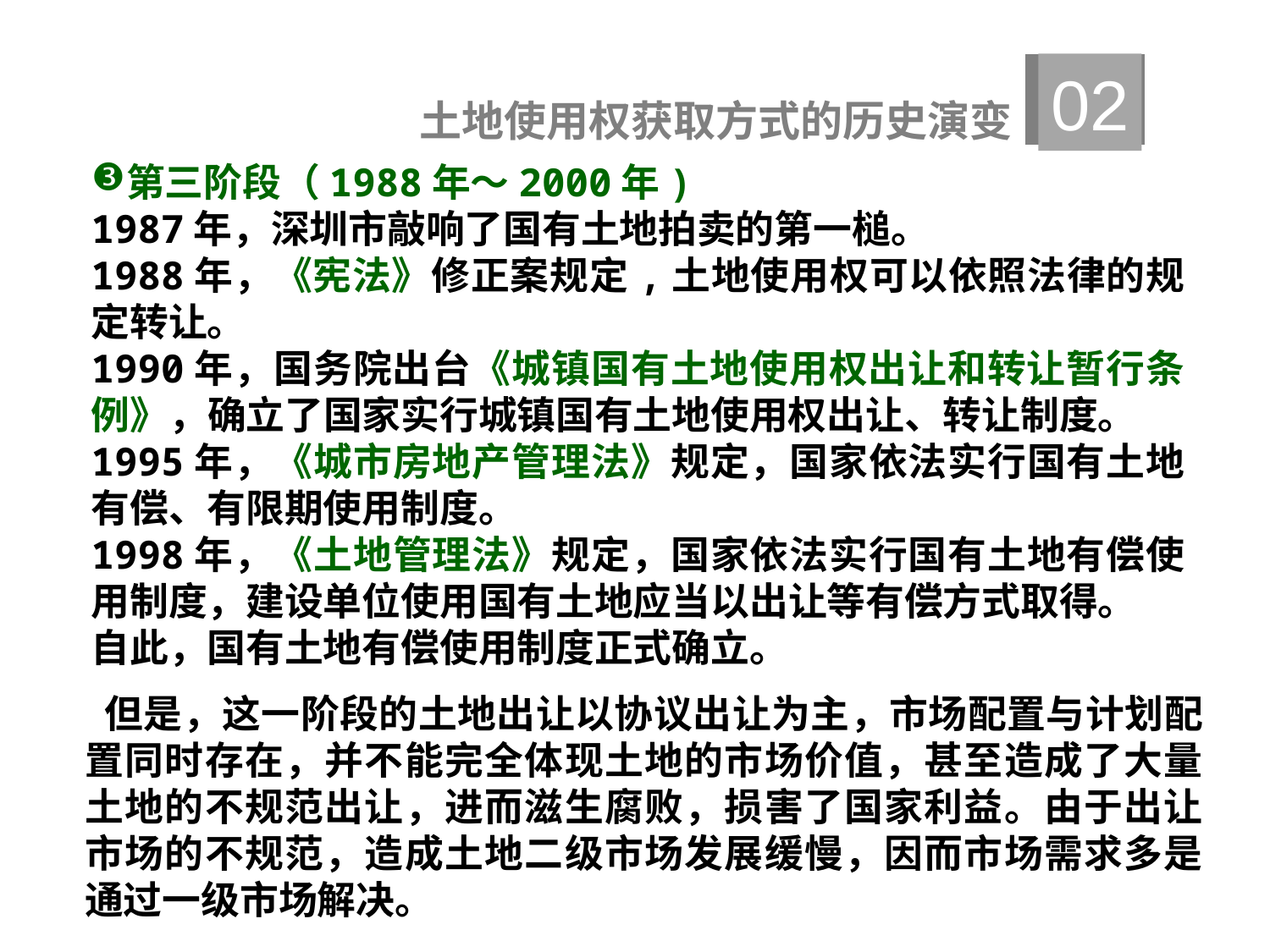

02
土地使用权获取方式的历史演变
第三阶段（1988年～2000年)
1987年，深圳市敲响了国有土地拍卖的第一槌。
1988年，《宪法》修正案规定,土地使用权可以依照法律的规定转让。
1990年，国务院出台《城镇国有土地使用权出让和转让暂行条例》，确立了国家实行城镇国有土地使用权出让、转让制度。
1995年，《城市房地产管理法》规定，国家依法实行国有土地有偿、有限期使用制度。
1998年，《土地管理法》规定，国家依法实行国有土地有偿使用制度，建设单位使用国有土地应当以出让等有偿方式取得。
自此，国有土地有偿使用制度正式确立。
 但是，这一阶段的土地出让以协议出让为主，市场配置与计划配置同时存在，并不能完全体现土地的市场价值，甚至造成了大量土地的不规范出让，进而滋生腐败，损害了国家利益。由于出让市场的不规范，造成土地二级市场发展缓慢，因而市场需求多是通过一级市场解决。